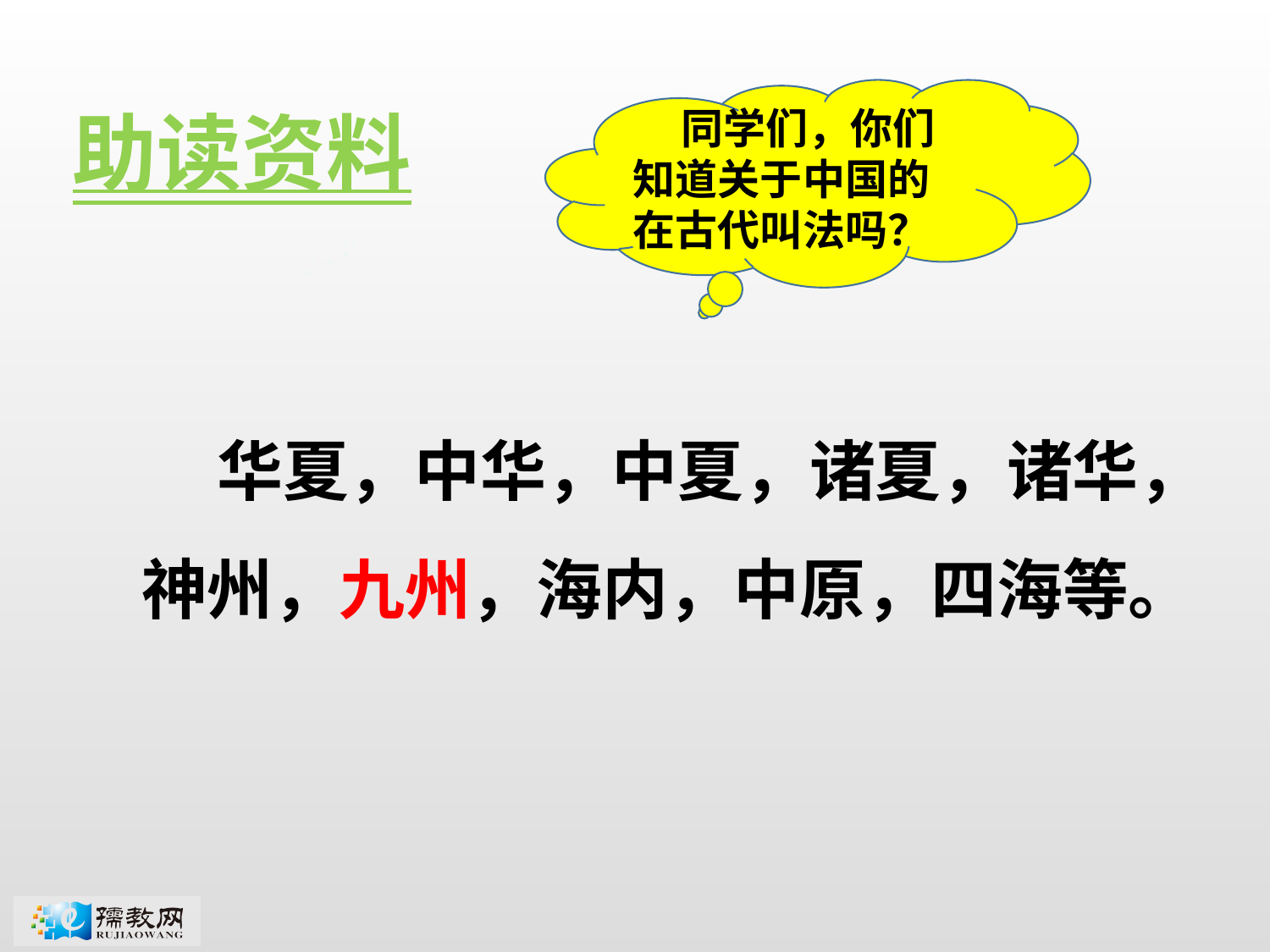

同学们，你们知道关于中国的在古代叫法吗？
助读资料

    华夏，中华，中夏，诸夏，诸华，神州，九州，海内，中原，四海等。